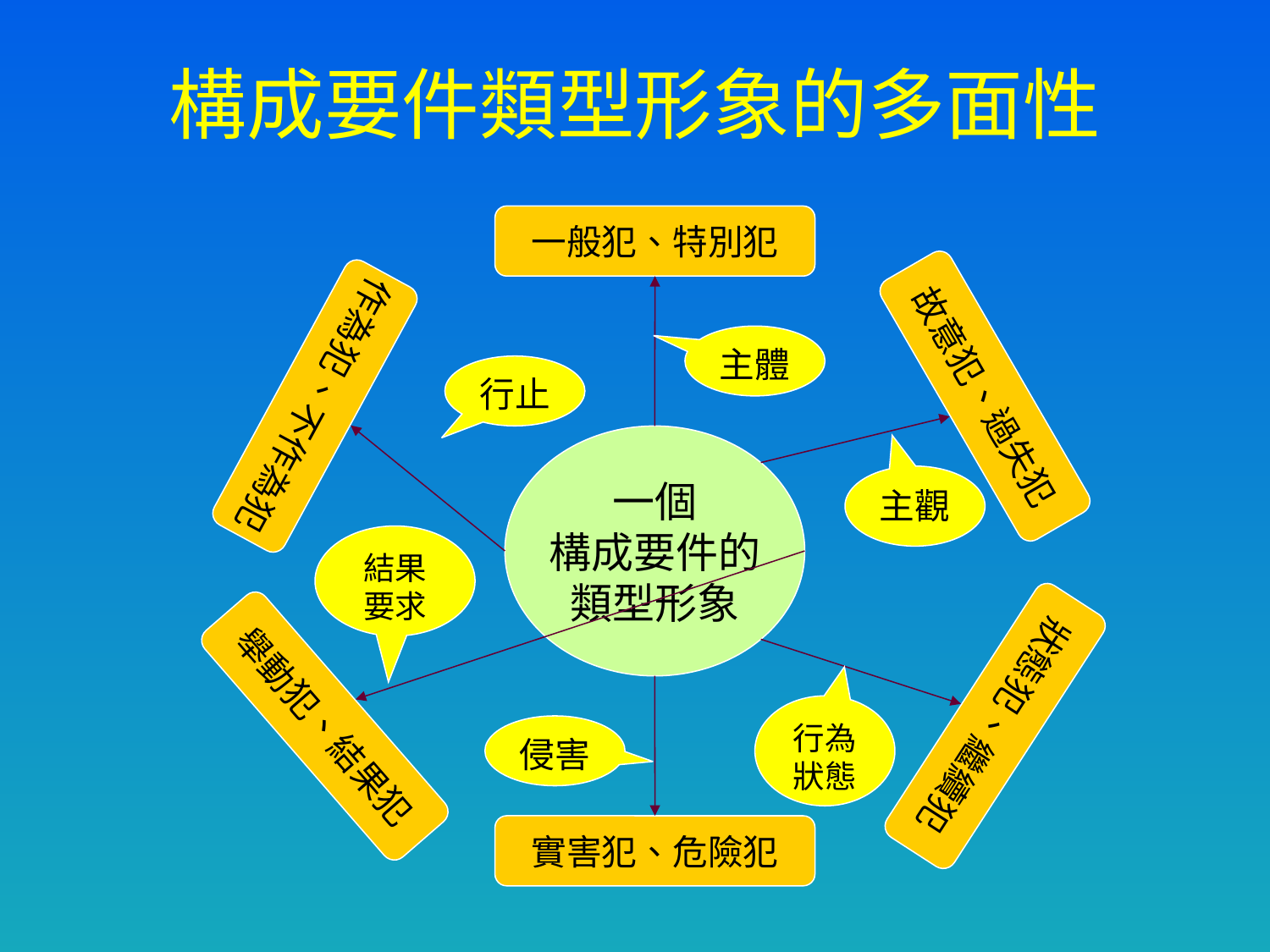

# 構成要件類型形象的多面性
一般犯、特別犯
故意犯、過失犯
作為犯、不作為犯
主體
行止
一個
構成要件的
類型形象
主觀
結果要求
舉動犯、結果犯
狀態犯、繼續犯
行為狀態
侵害
實害犯、危險犯